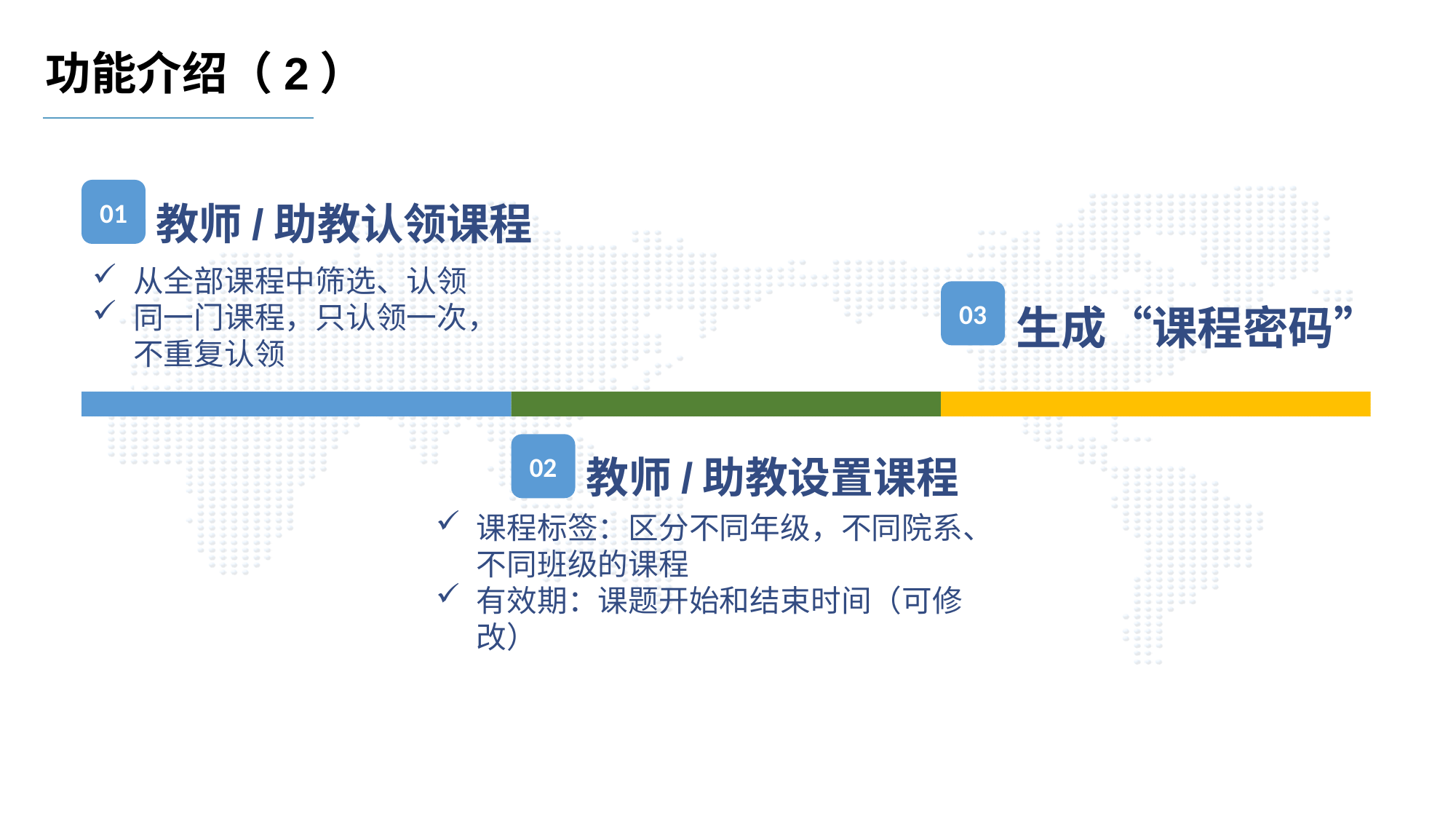

功能介绍（2）
教师/助教认领课程
01
从全部课程中筛选、认领
同一门课程，只认领一次，不重复认领
生成“课程密码”
03

教师/助教设置课程
02
课程标签：区分不同年级，不同院系、不同班级的课程
有效期：课题开始和结束时间（可修改）